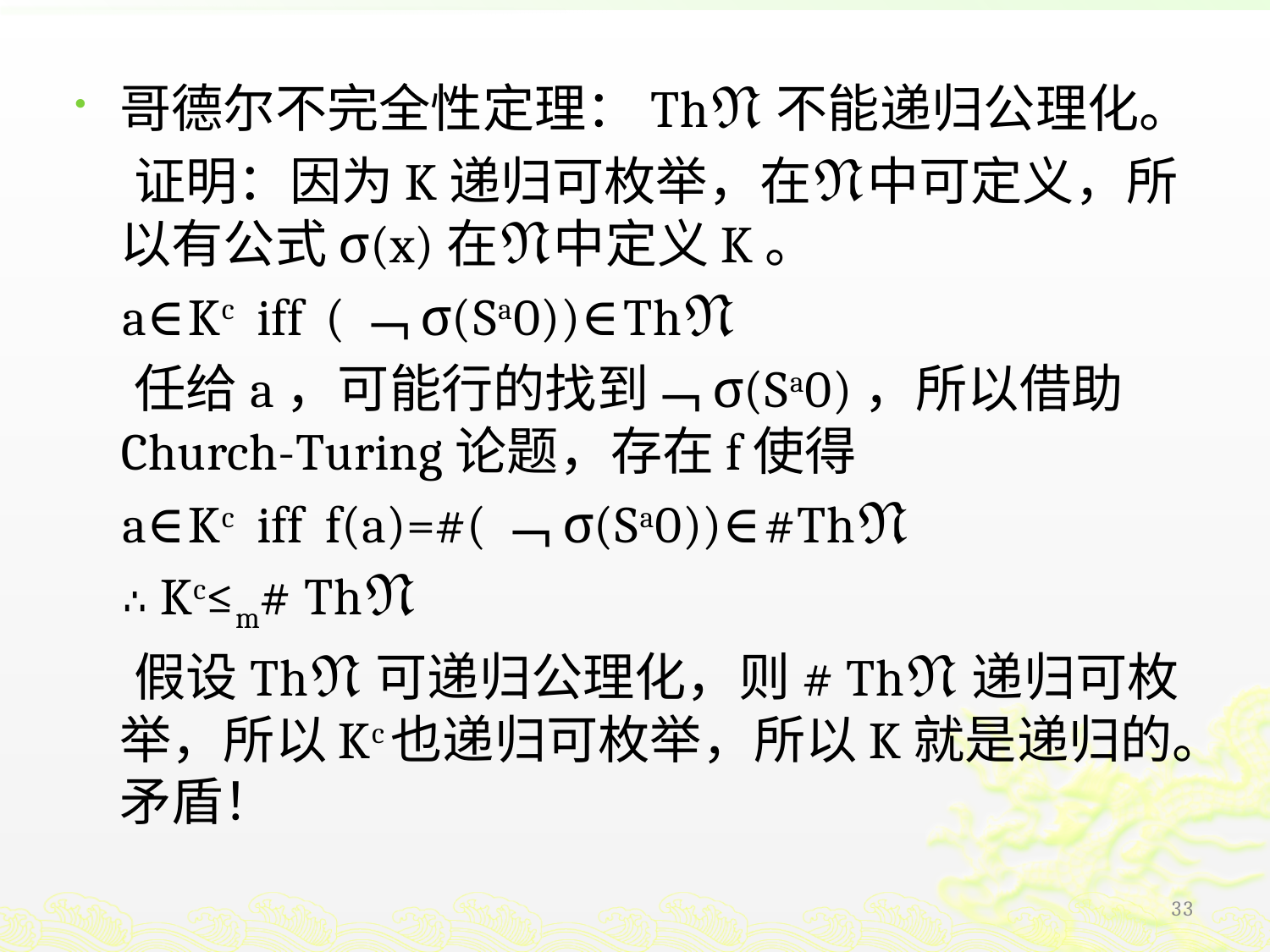

哥德尔不完全性定理：Th𝔑不能递归公理化。
    证明：因为K递归可枚举，在𝔑中可定义，所以有公式σ(x)在𝔑中定义K。
    a∈Kc  iff  (﹁σ(Sa0))∈Th𝔑
    任给a，可能行的找到﹁σ(Sa0)，所以借助Church-Turing论题，存在f使得
    a∈Kc  iff  f(a)=#(﹁σ(Sa0))∈#Th𝔑
    ∴ Kc≤m# Th𝔑
    假设Th𝔑可递归公理化，则# Th𝔑递归可枚举，所以Kc也递归可枚举，所以K就是递归的。矛盾！
33